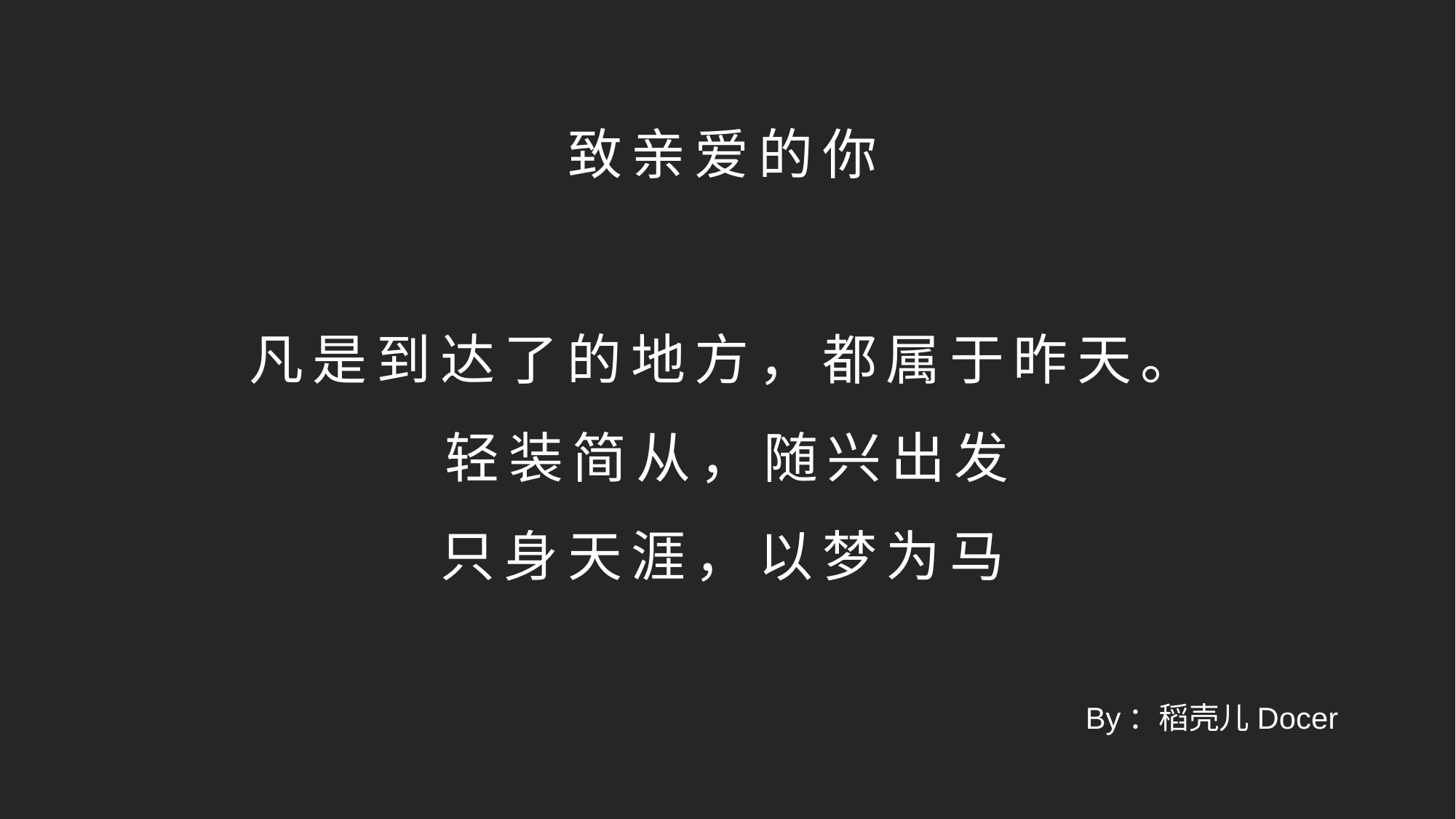

致亲爱的你
凡是到达了的地方，都属于昨天。
  轻装简从，随兴出发 
只身天涯，以梦为马
By：稻壳儿Docer